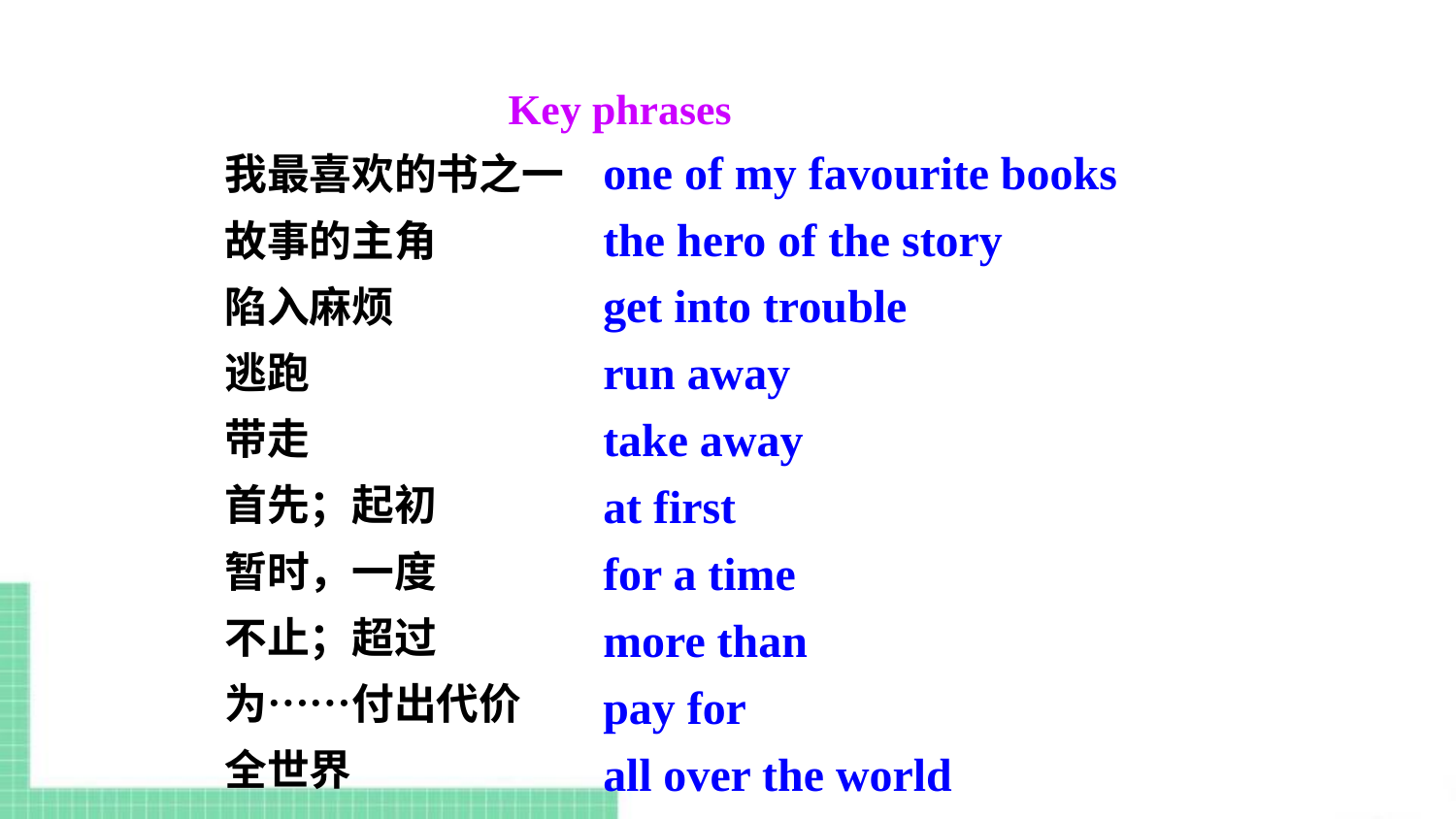

Key phrases
one of my favourite books
the hero of the story
get into trouble
run away
take away
at first
for a time
more than
pay for
all over the world
我最喜欢的书之一
故事的主角
陷入麻烦
逃跑
带走
首先；起初
暂时，一度
不止；超过
为……付出代价
全世界